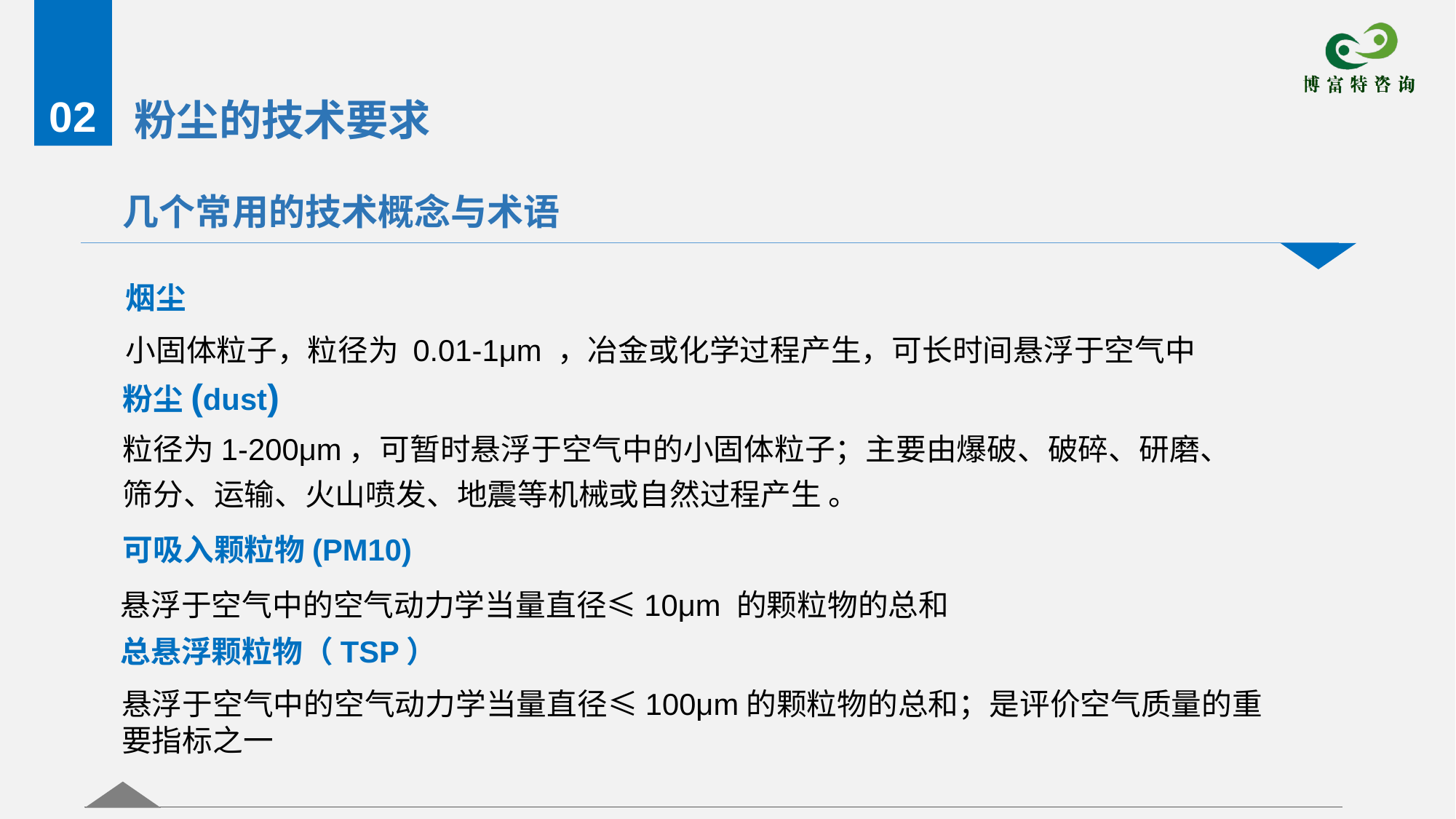

02
粉尘的技术要求
# 几个常用的技术概念与术语

烟尘
小固体粒子，粒径为 0.01-1μm ，冶金或化学过程产生，可长时间悬浮于空气中
粉尘(dust)
粒径为1-200μm，可暂时悬浮于空气中的小固体粒子；主要由爆破、破碎、研磨、筛分、运输、火山喷发、地震等机械或自然过程产生 。
可吸入颗粒物(PM10)
悬浮于空气中的空气动力学当量直径≤10μm 的颗粒物的总和
总悬浮颗粒物（TSP）
悬浮于空气中的空气动力学当量直径≤100μm的颗粒物的总和；是评价空气质量的重要指标之一